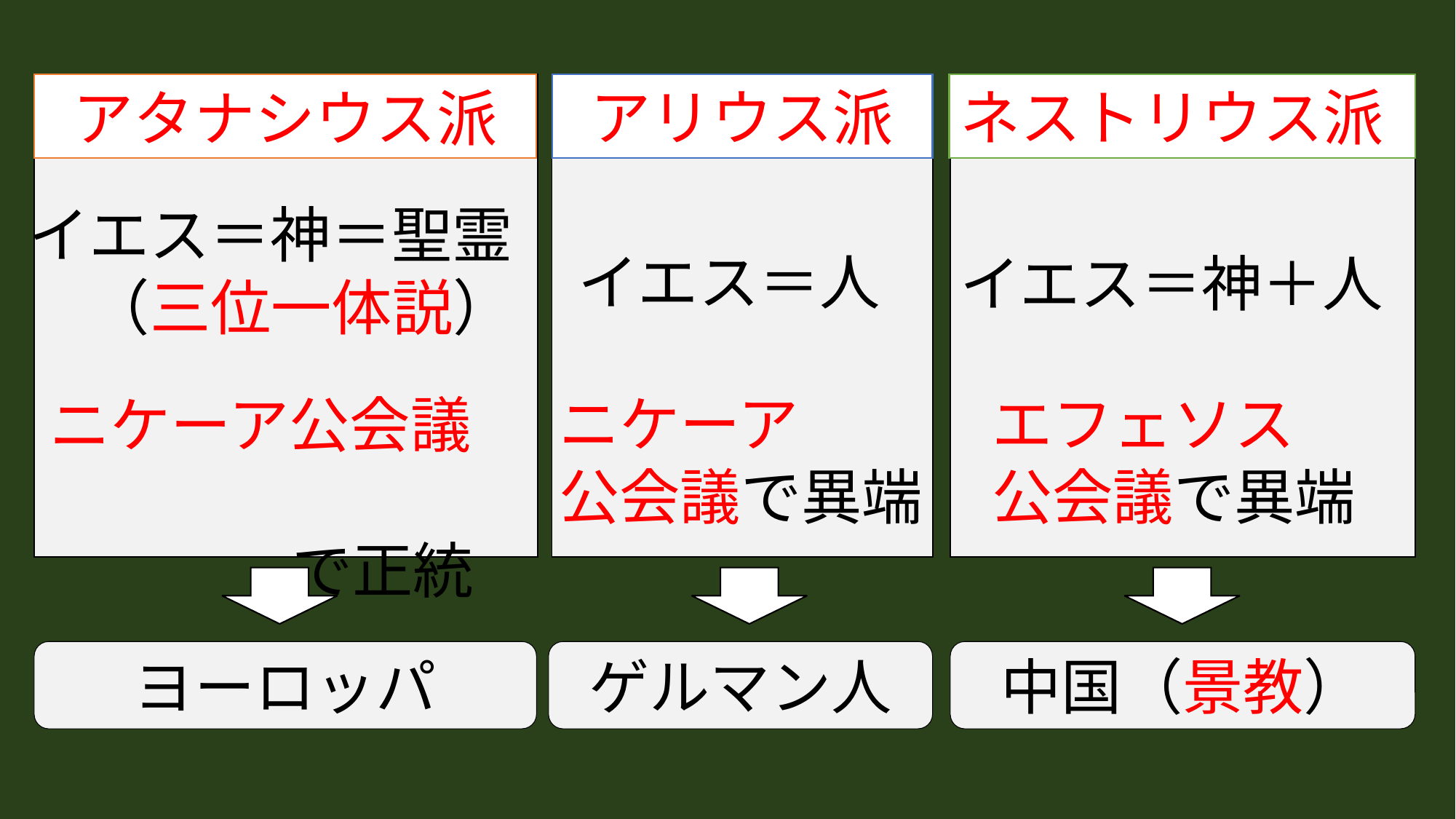

アリウス派

ネストリウス派
アタナシウス派
イエス＝神＝聖霊
　（三位一体説）
イエス＝人
イエス＝神＋人
エフェソス
公会議で異端
ニケーア公会議
　　　　で正統
ニケーア
公会議で異端

ヨーロッパ
ゲルマン人
中国（景教）